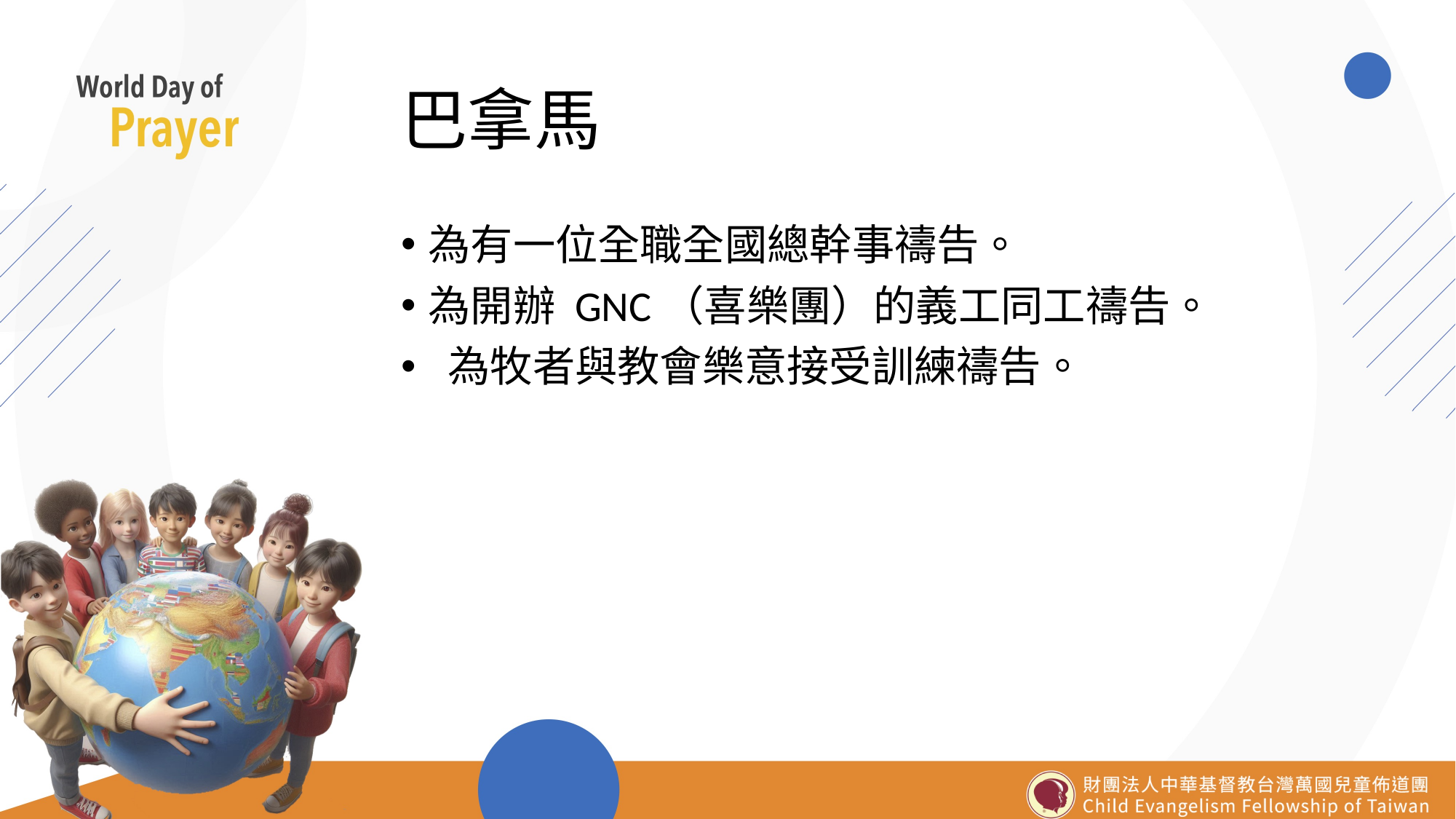

# 巴拿馬
為有一位全職全國總幹事禱告。
為開辦 GNC（喜樂團）的義工同工禱告。
 為牧者與教會樂意接受訓練禱告。